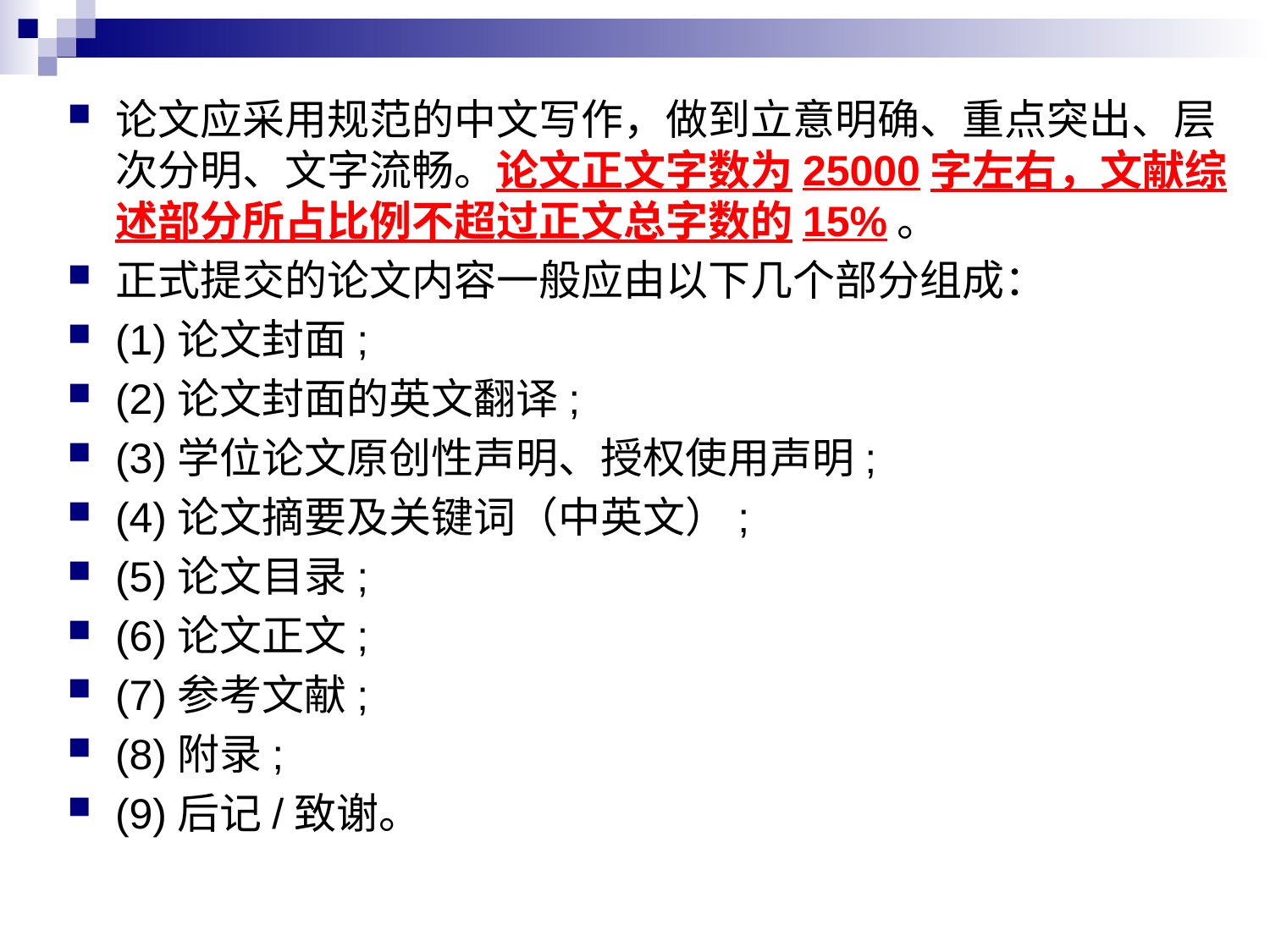

论文应采用规范的中文写作，做到立意明确、重点突出、层次分明、文字流畅。论文正文字数为25000字左右，文献综述部分所占比例不超过正文总字数的15%。
正式提交的论文内容一般应由以下几个部分组成：
(1)论文封面;
(2)论文封面的英文翻译;
(3)学位论文原创性声明、授权使用声明;
(4)论文摘要及关键词（中英文）;
(5)论文目录;
(6)论文正文;
(7)参考文献;
(8)附录;
(9)后记/致谢。